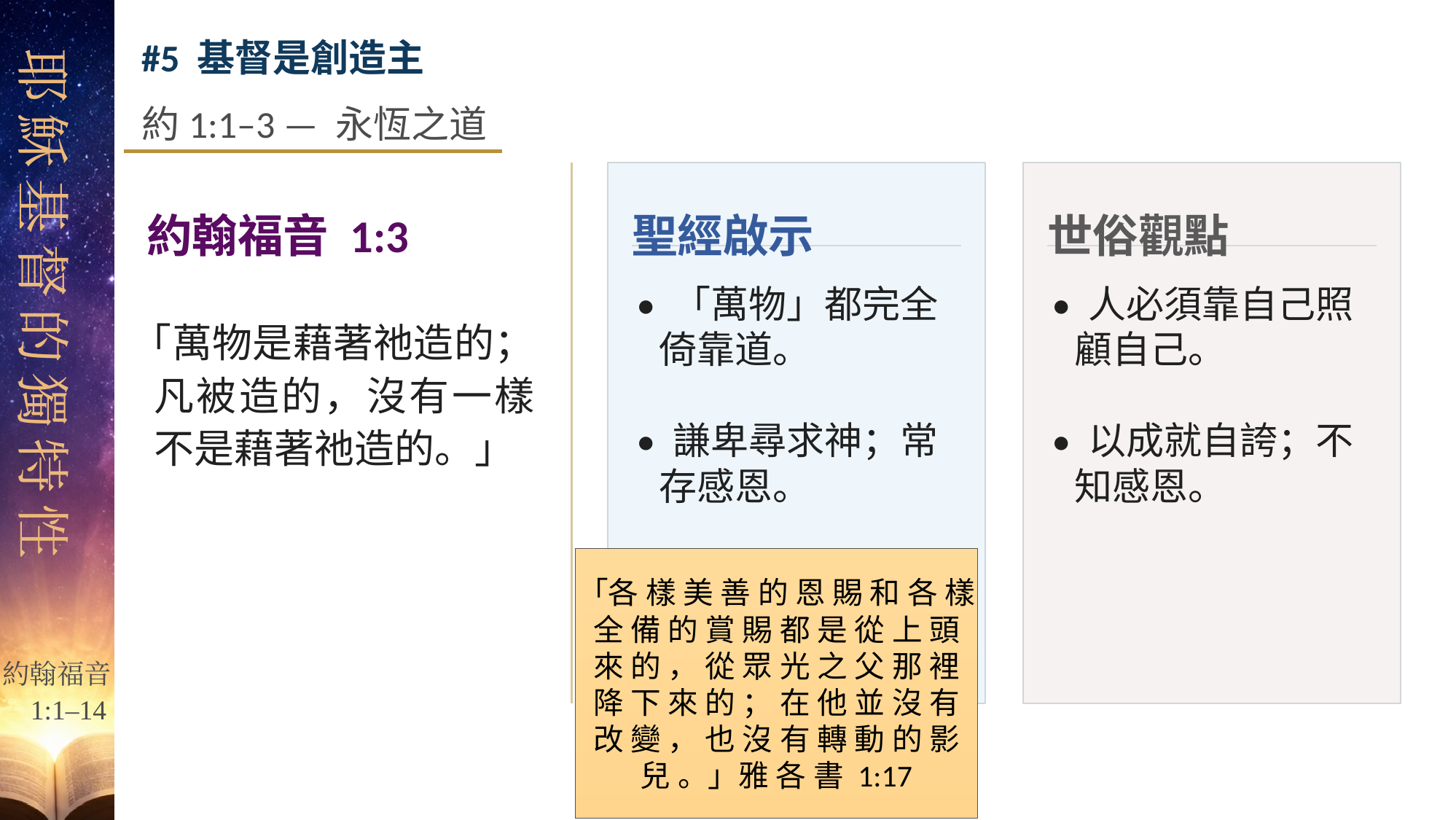

#5 基督是創造主
約1:1–3 — 永恆之道

約翰福音 1:3
聖經啟示
世俗觀點

「萬物是藉著祂造的；凡被造的，沒有一樣不是藉著祂造的。」
• 「萬物」都完全倚靠道。

• 謙卑尋求神；常存感恩。
• 人必須靠自己照顧自己。

• 以成就自誇；不知感恩。
「各 樣 美 善 的 恩 賜 和 各 樣 全 備 的 賞 賜 都 是 從 上 頭 來 的 ， 從 眾 光 之 父 那 裡 降 下 來 的 ； 在 他 並 沒 有 改 變 ， 也 沒 有 轉 動 的 影 兒 。」雅 各 書 1:17